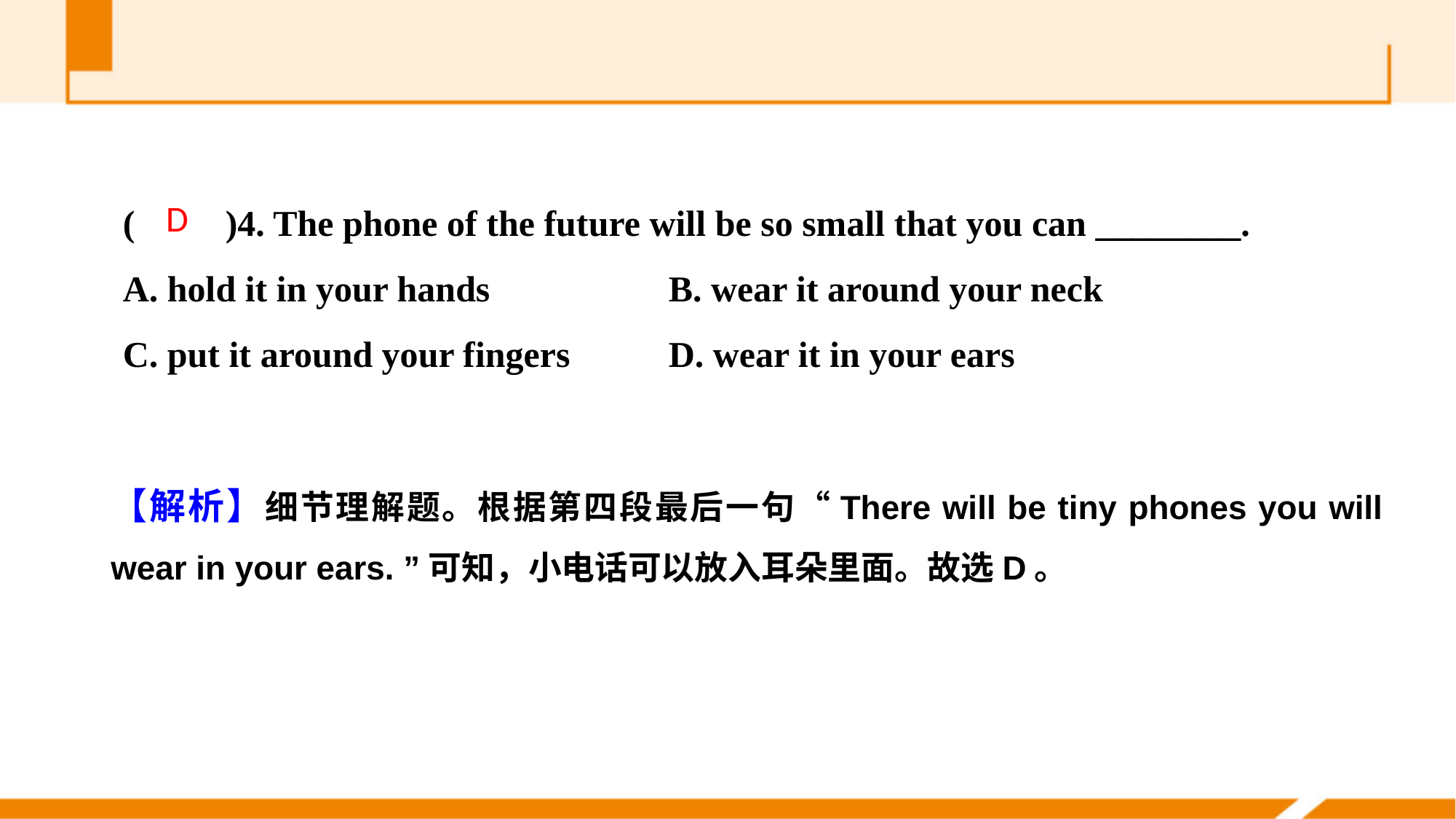

(　　)4. The phone of the future will be so small that you can ________.
A. hold it in your hands		B. wear it around your neck
C. put it around your fingers	D. wear it in your ears
D
【解析】细节理解题。根据第四段最后一句“There will be tiny phones you will wear in your ears. ”可知，小电话可以放入耳朵里面。故选D。